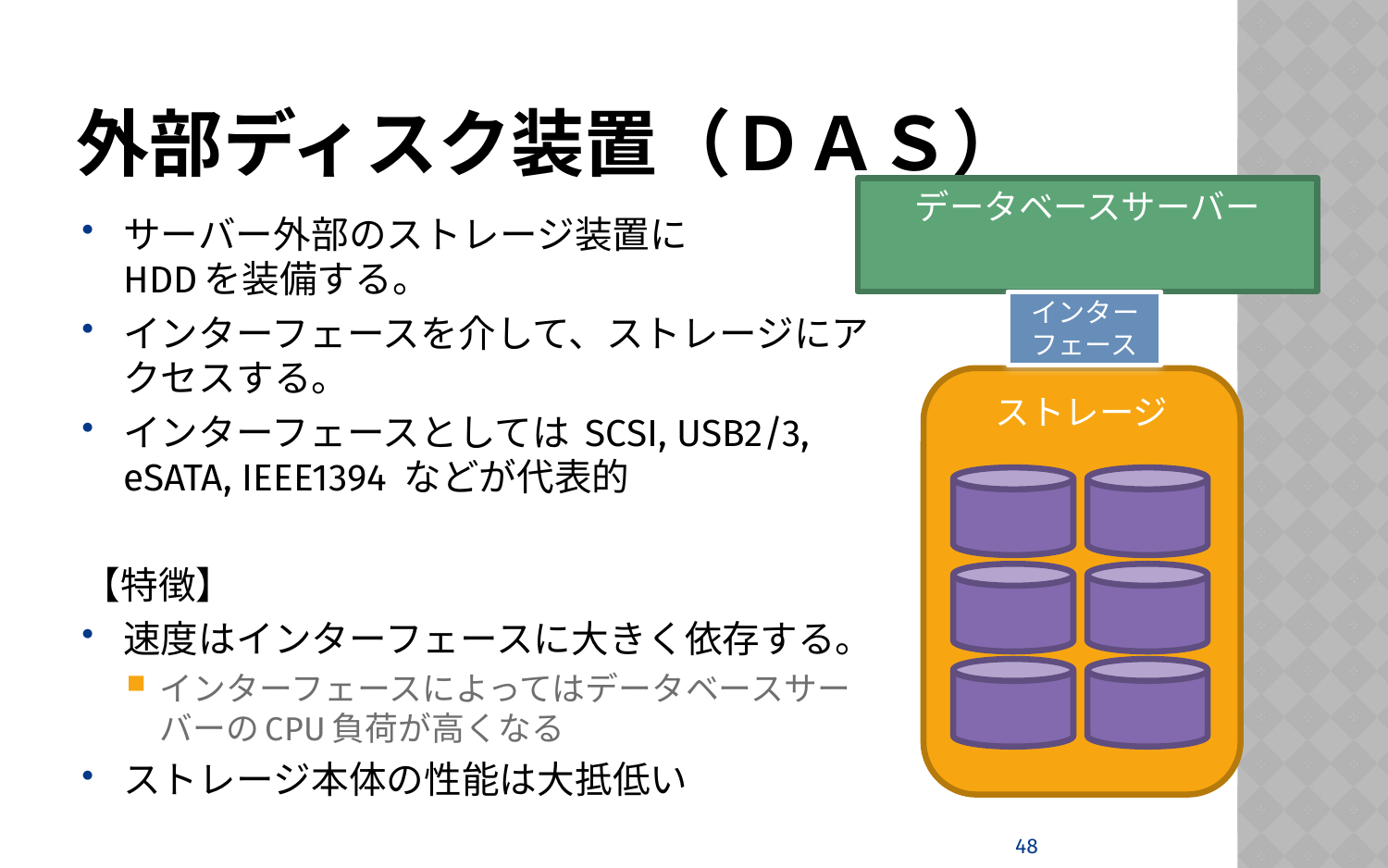

# 外部ディスク装置（ＤＡＳ）
データベースサーバー
サーバー外部のストレージ装置に
HDDを装備する。
インターフェースを介して、ストレージにアクセスする。
インターフェースとしては SCSI, USB2/3, eSATA, IEEE1394 などが代表的

【特徴】
速度はインターフェースに大きく依存する。
インターフェースによってはデータベースサーバーのCPU負荷が高くなる
ストレージ本体の性能は大抵低い
インターフェース
ストレージ

48